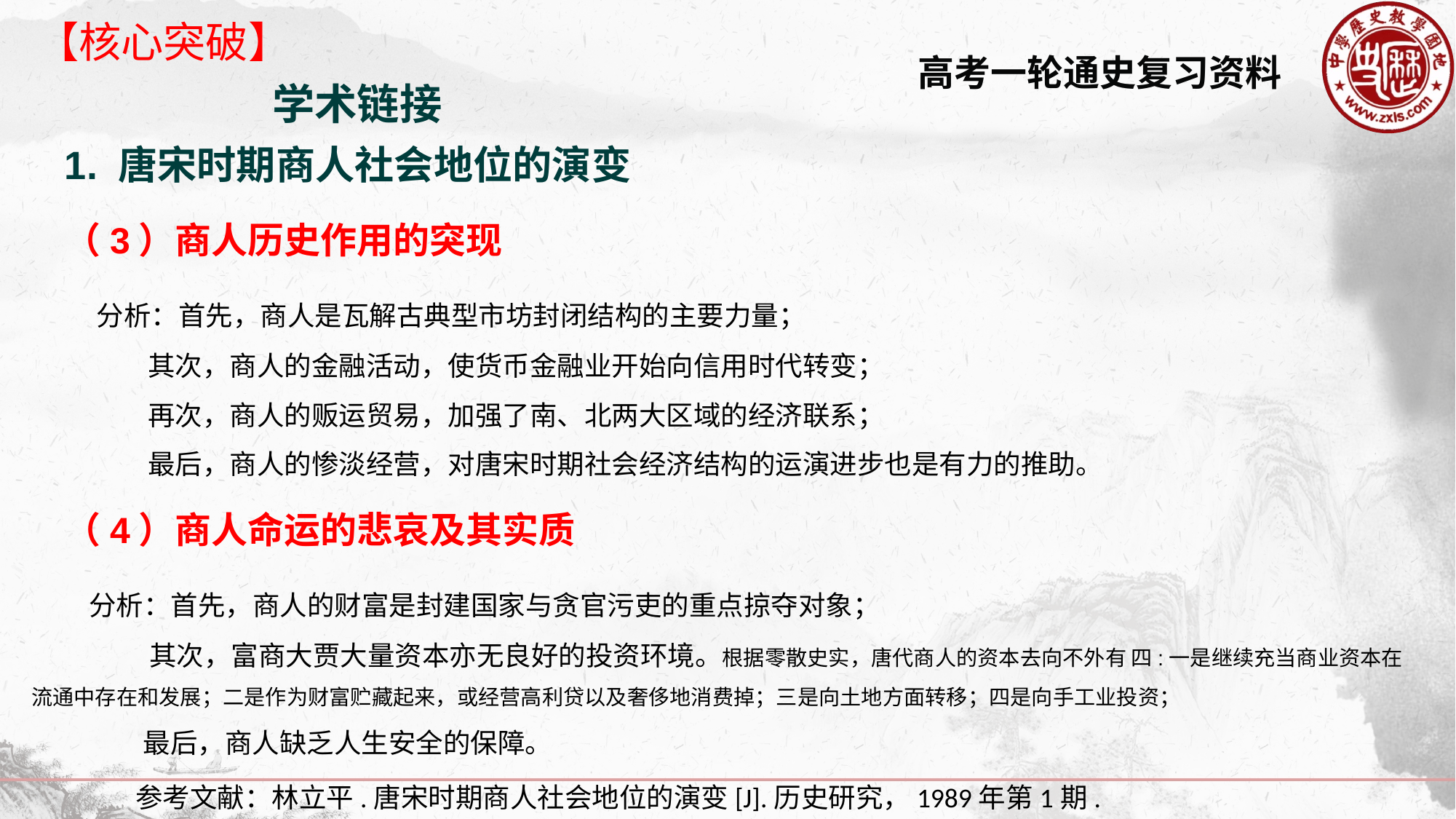

【核心突破】
学术链接
1. 唐宋时期商人社会地位的演变
（3）商人历史作用的突现
       分析：首先，商人是瓦解古典型市坊封闭结构的主要力量；
                 其次，商人的金融活动，使货币金融业开始向信用时代转变；
                 再次，商人的贩运贸易，加强了南、北两大区域的经济联系；
                 最后，商人的惨淡经营，对唐宋时期社会经济结构的运演进步也是有力的推助。
（4）商人命运的悲哀及其实质
       分析：首先，商人的财富是封建国家与贪官污吏的重点掠夺对象；
                  其次，富商大贾大量资本亦无良好的投资环境。根据零散史实，唐代商人的资本去向不外有 四:一是继续充当商业资本在流通中存在和发展；二是作为财富贮藏起来，或经营高利贷以及奢侈地消费掉；三是向土地方面转移；四是向手工业投资；
                 最后，商人缺乏人生安全的保障。
参考文献：林立平.唐宋时期商人社会地位的演变[J].历史研究，1989年第1期.